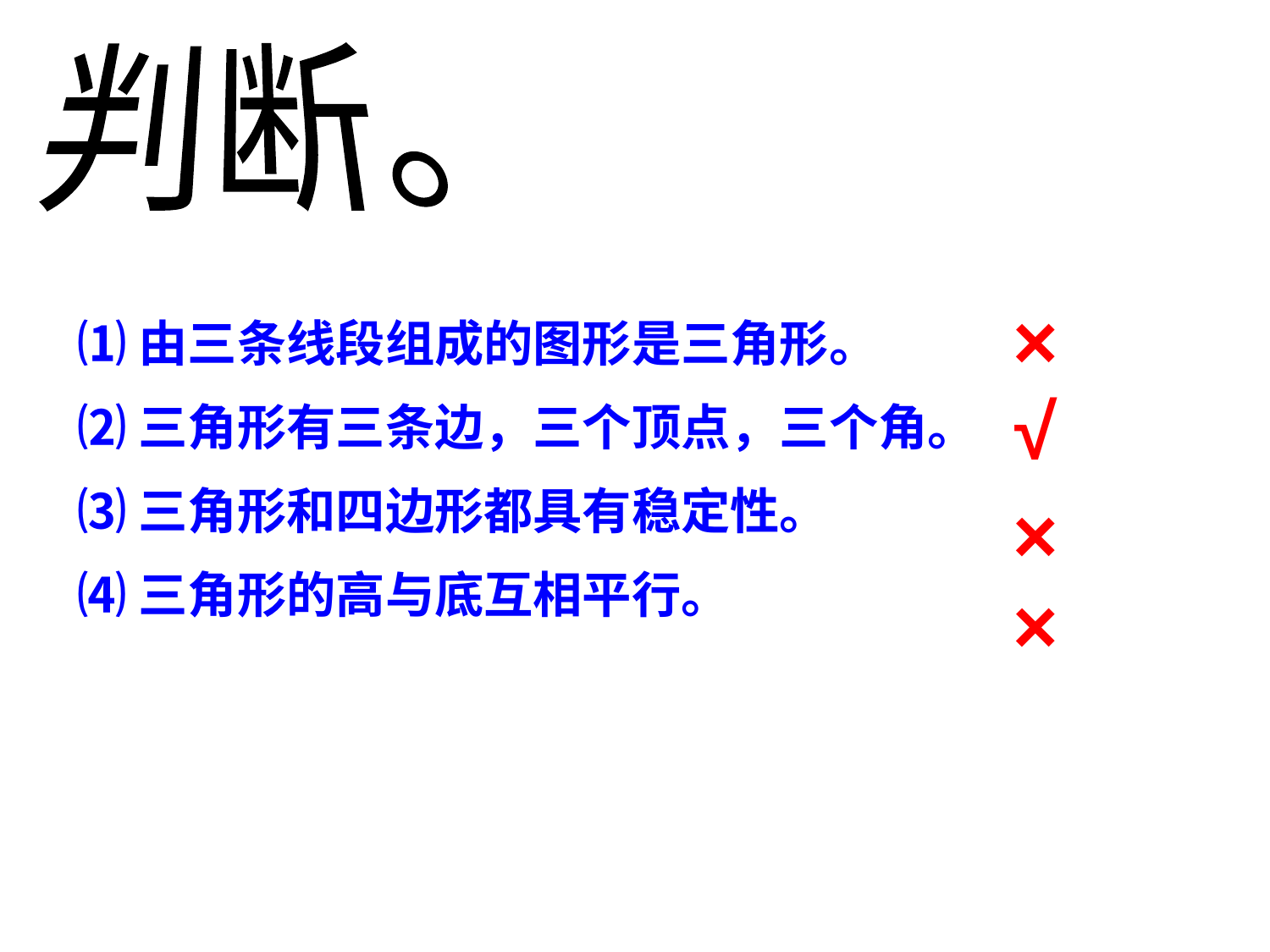

判断。
×
⑴由三条线段组成的图形是三角形。
⑵三角形有三条边，三个顶点，三个角。
⑶三角形和四边形都具有稳定性。
⑷三角形的高与底互相平行。
√
×
×